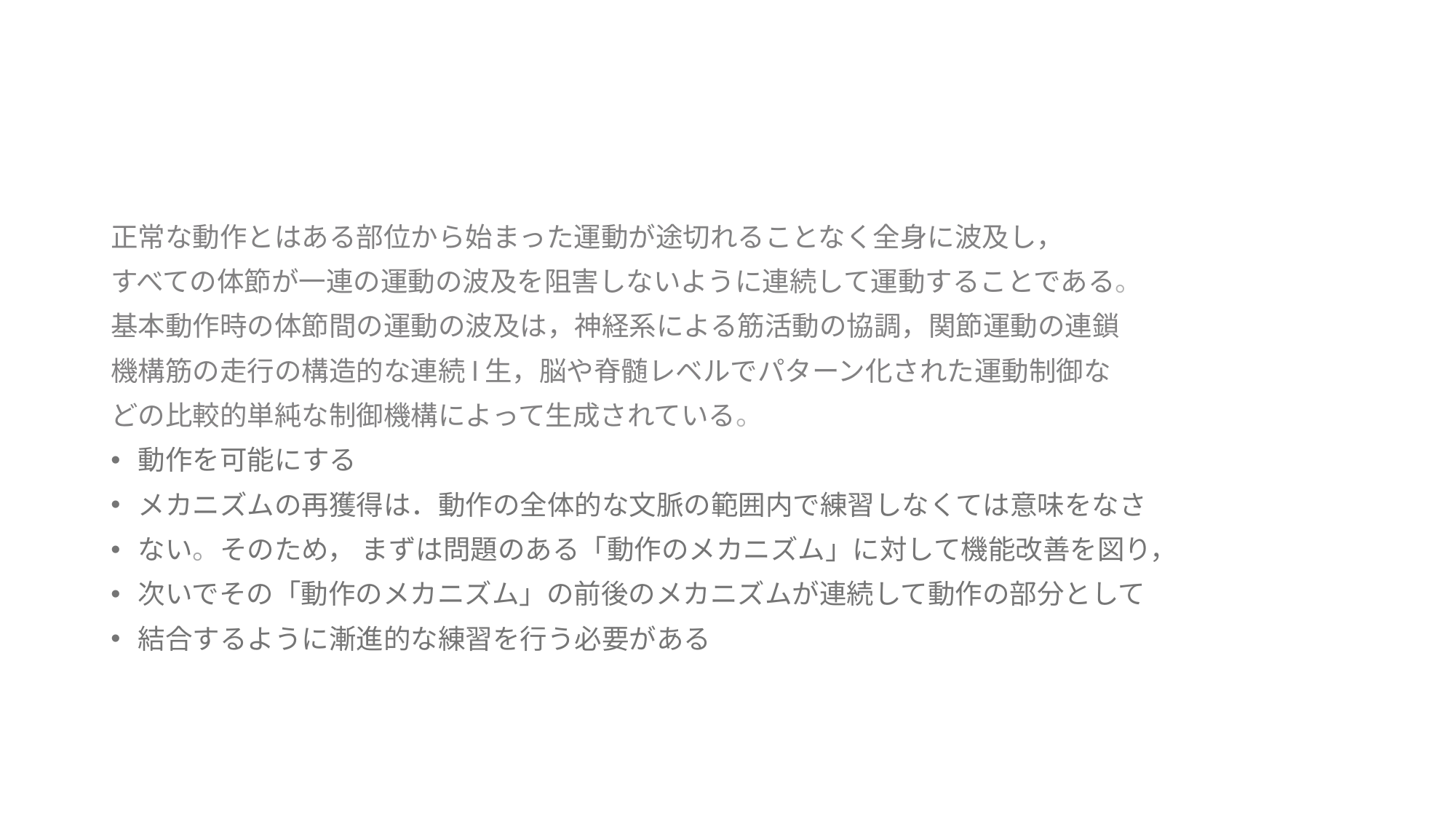

#
正常な動作とはある部位から始まった運動が途切れることなく全身に波及し，
すべての体節が一連の運動の波及を阻害しないように連続して運動することである。
基本動作時の体節間の運動の波及は，神経系による筋活動の協調，関節運動の連鎖
機構筋の走行の構造的な連続l生，脳や脊髄レベルでパターン化された運動制御な
どの比較的単純な制御機構によって生成されている。
動作を可能にする
メカニズムの再獲得は．動作の全体的な文脈の範囲内で練習しなくては意味をなさ
ない。そのため， まずは問題のある「動作のメカニズム」に対して機能改善を図り，
次いでその「動作のメカニズム」の前後のメカニズムが連続して動作の部分として
結合するように漸進的な練習を行う必要がある